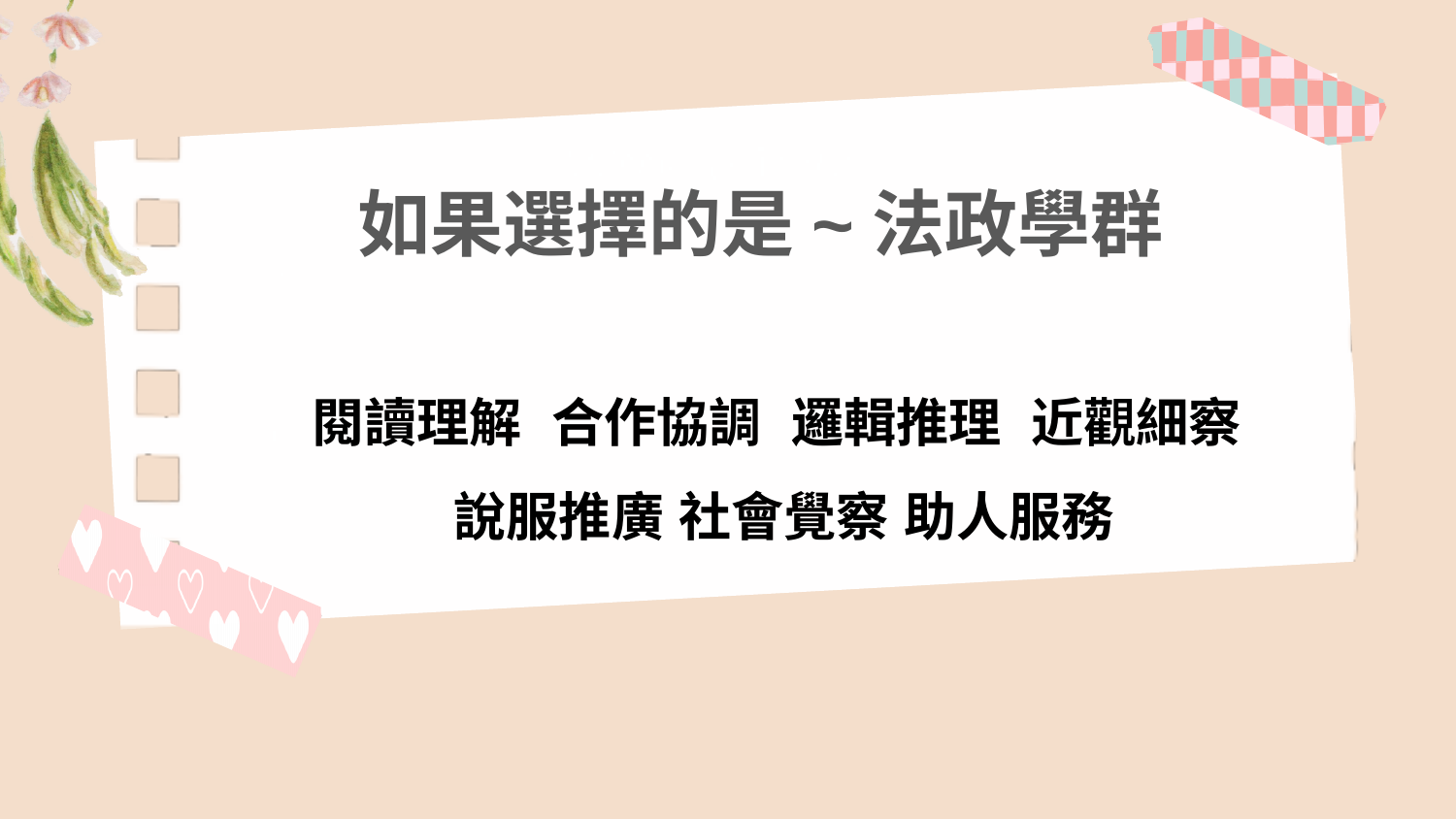

如果選擇的是~法政學群
閱讀理解  合作協調  邏輯推理  近觀細察  說服推廣 社會覺察 助人服務